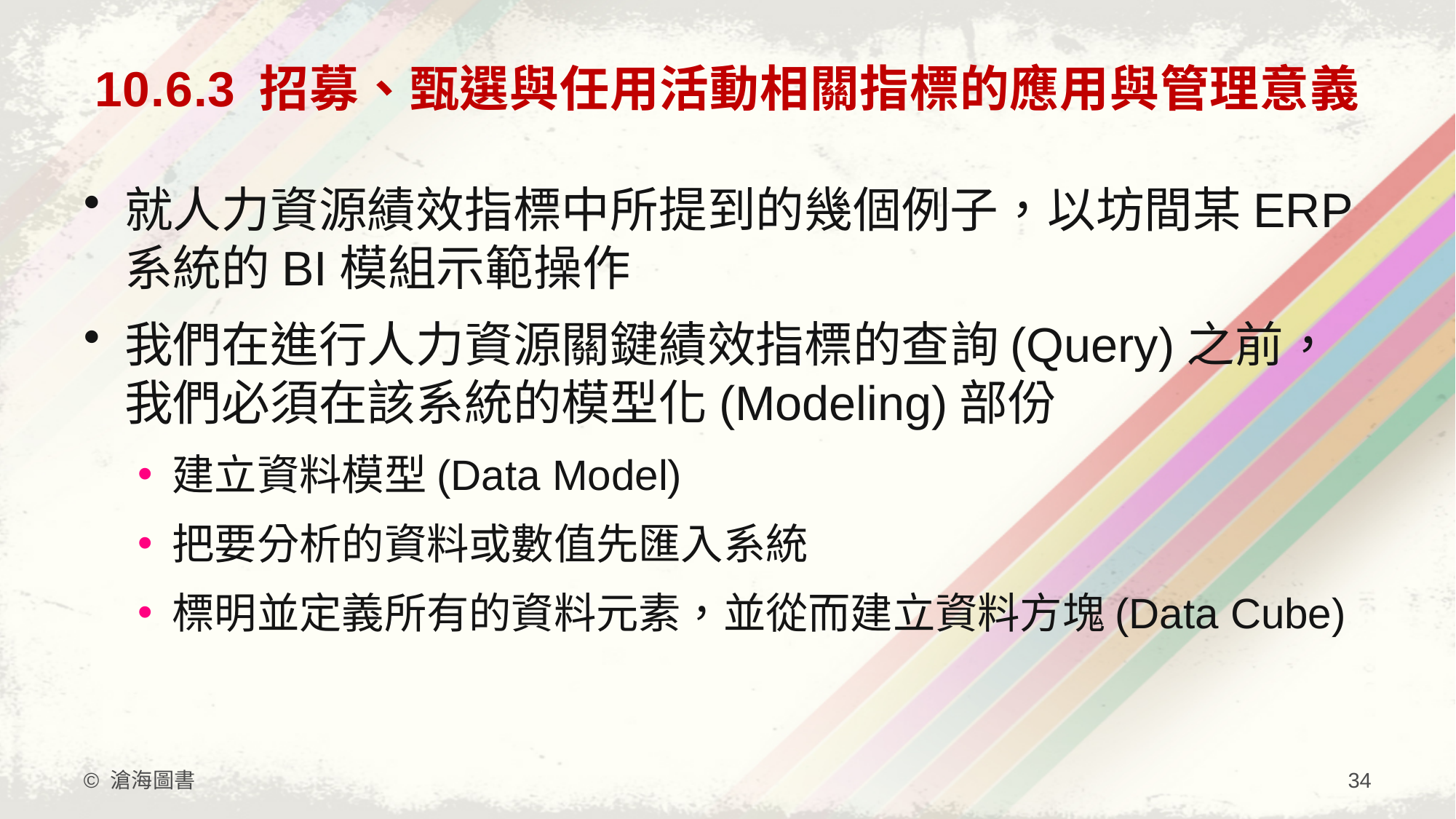

# 10.6.3 招募、甄選與任用活動相關指標的應用與管理意義
就人力資源績效指標中所提到的幾個例子，以坊間某ERP系統的BI模組示範操作
我們在進行人力資源關鍵績效指標的查詢(Query)之前，我們必須在該系統的模型化(Modeling)部份
建立資料模型(Data Model)
把要分析的資料或數值先匯入系統
標明並定義所有的資料元素，並從而建立資料方塊(Data Cube)
© 滄海圖書
34